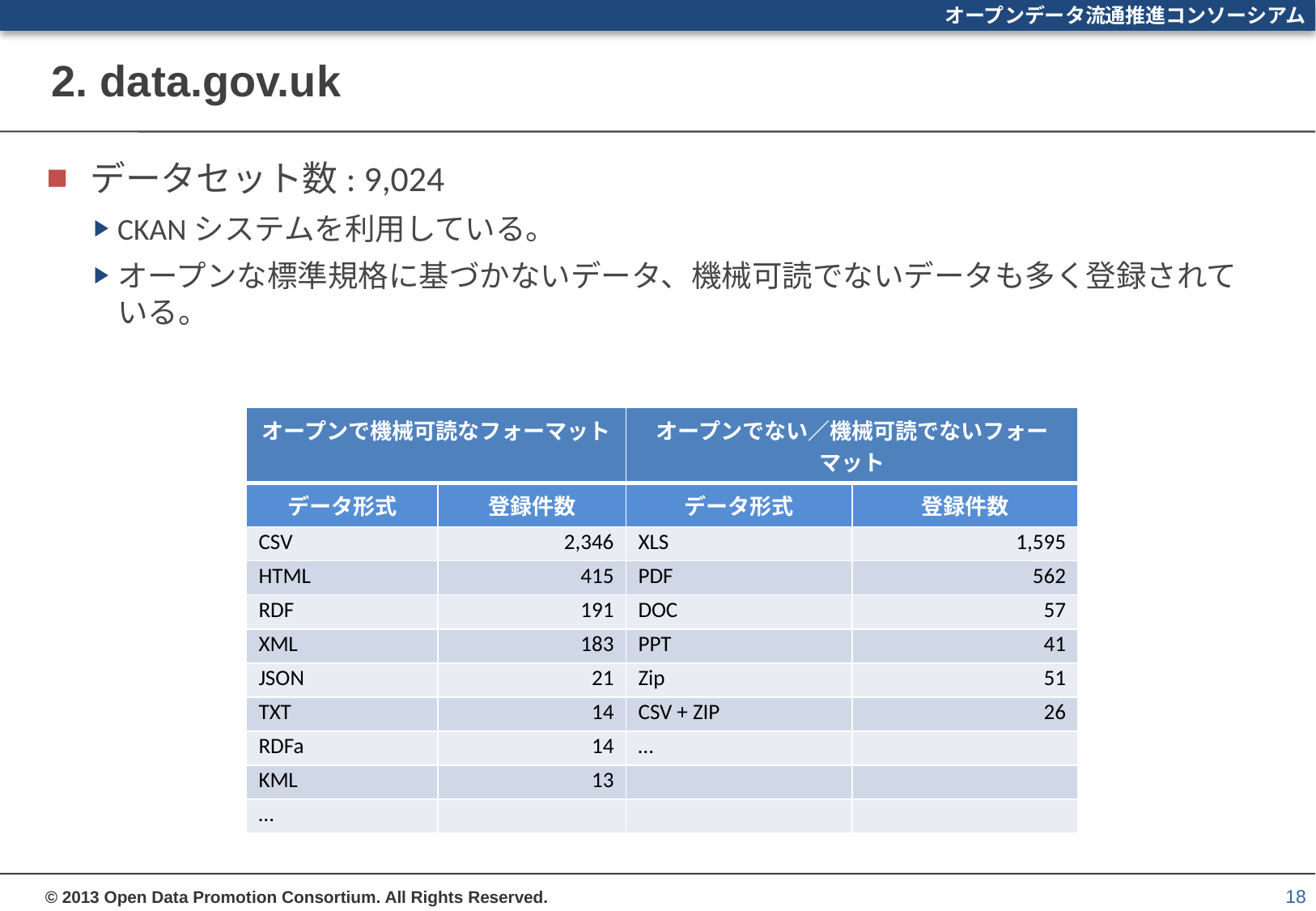

# 2. data.gov.uk
データセット数: 9,024
CKANシステムを利用している。
オープンな標準規格に基づかないデータ、機械可読でないデータも多く登録されている。
| オープンで機械可読なフォーマット |  | オープンでない／機械可読でないフォーマット |  |
| --- | --- | --- | --- |
| データ形式 | 登録件数 | データ形式 | 登録件数 |
| CSV | 2,346 | XLS | 1,595 |
| HTML | 415 | PDF | 562 |
| RDF | 191 | DOC | 57 |
| XML | 183 | PPT | 41 |
| JSON | 21 | Zip | 51 |
| TXT | 14 | CSV + ZIP | 26 |
| RDFa | 14 | … |  |
| KML | 13 |  |  |
| … |  |  |  |
18